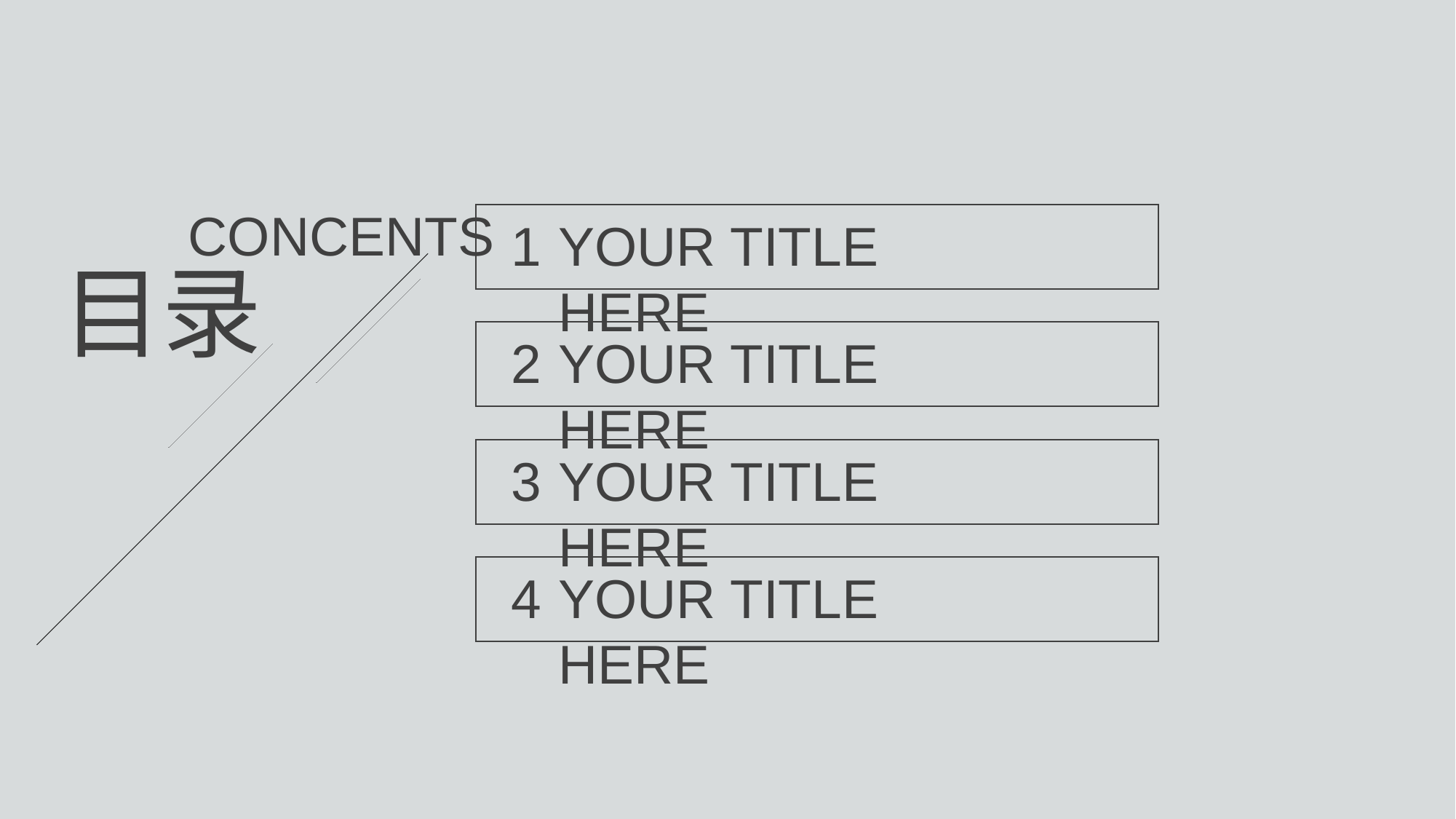

CONCENTS

1
YOUR TITLE HERE
目录

2
YOUR TITLE HERE

3
YOUR TITLE HERE

4
YOUR TITLE HERE